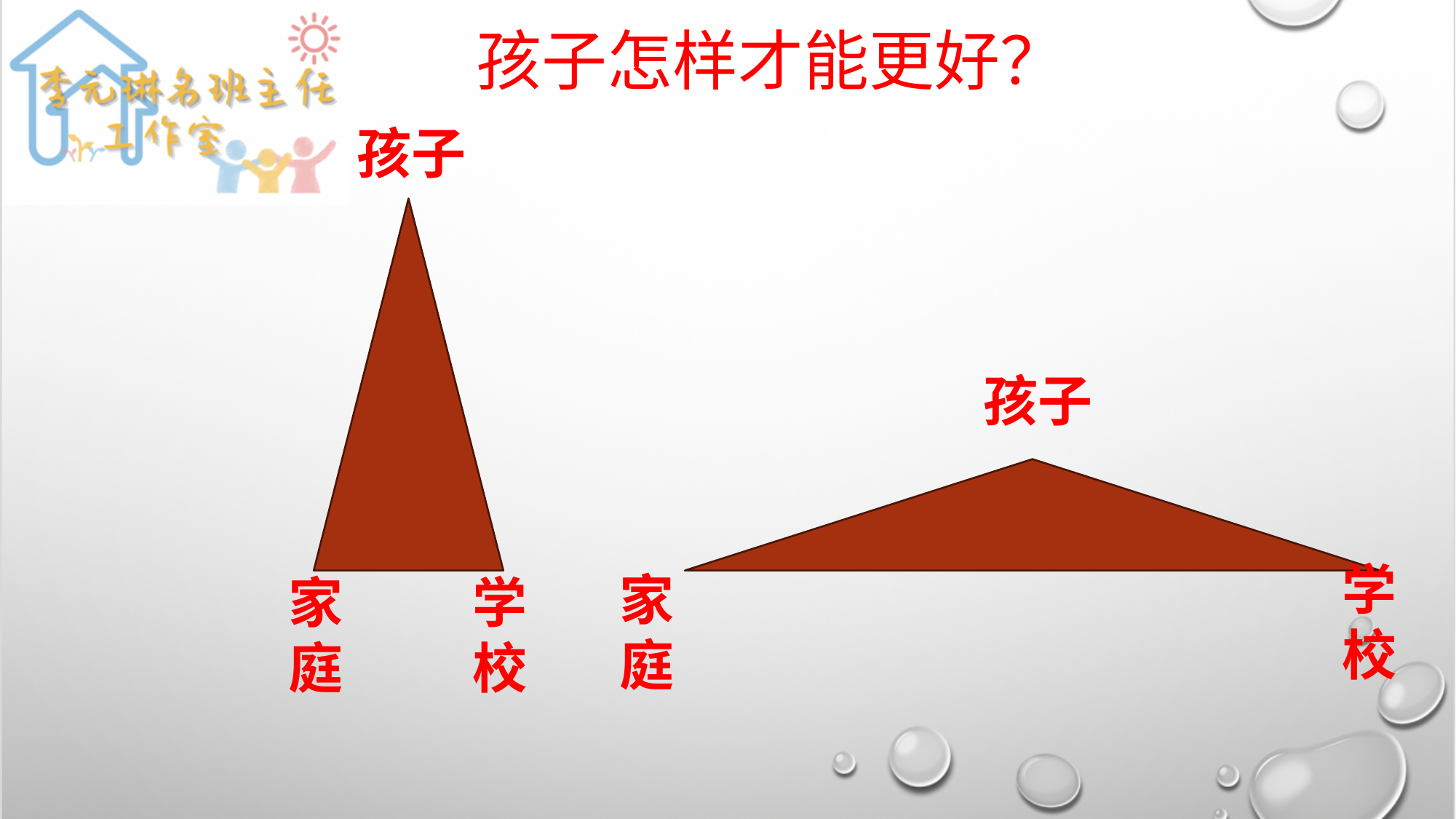

# 孩子怎样才能更好？
孩子

孩子

学校
家庭
家庭
学校